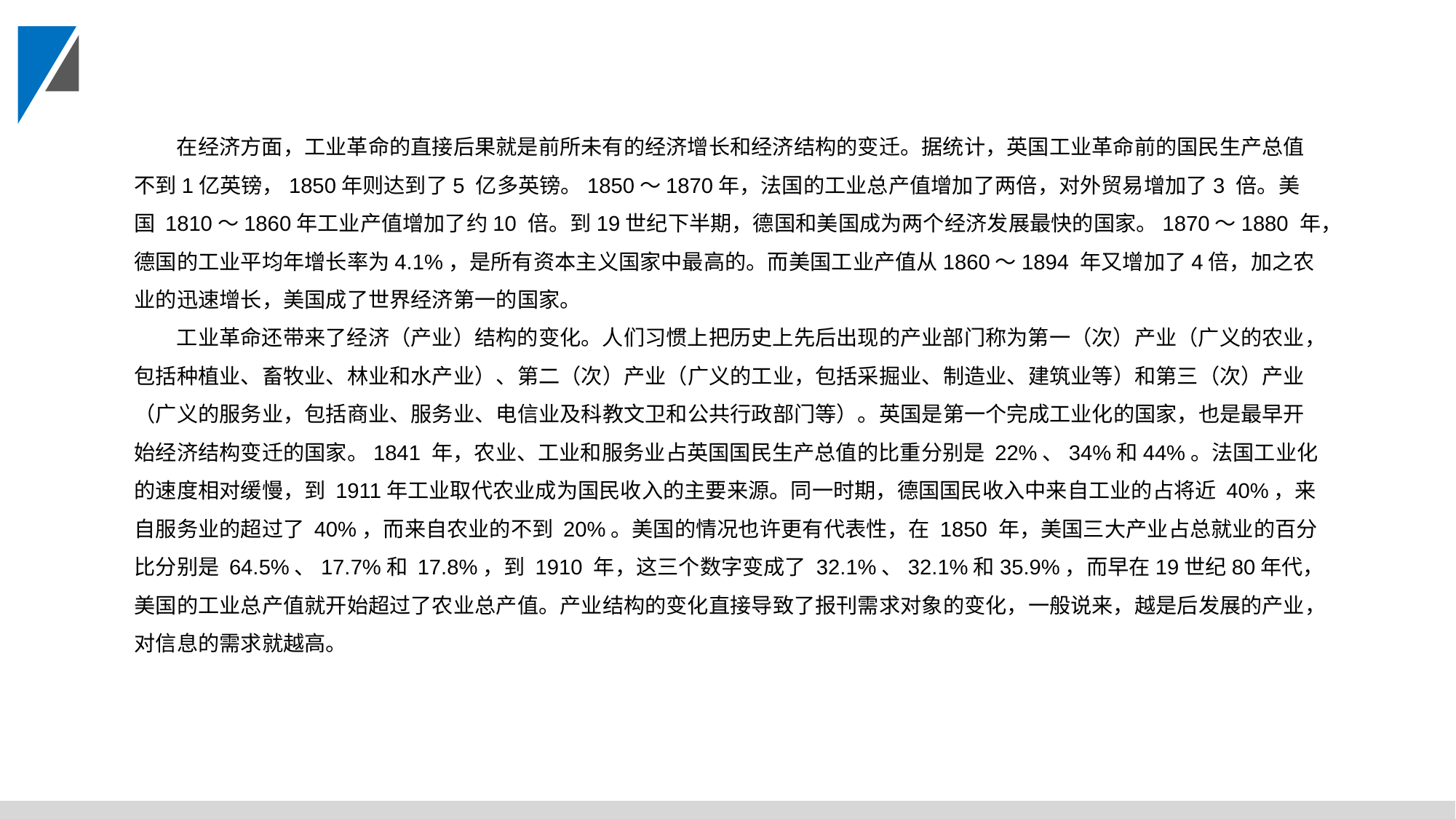

在经济方面，工业革命的直接后果就是前所未有的经济增长和经济结构的变迁。据统计，英国工业革命前的国民生产总值不到1亿英镑，1850年则达到了5 亿多英镑。1850～1870年，法国的工业总产值增加了两倍，对外贸易增加了3 倍。美国 1810～1860年工业产值增加了约10 倍。到19世纪下半期，德国和美国成为两个经济发展最快的国家。1870～1880 年，德国的工业平均年增长率为4.1%，是所有资本主义国家中最高的。而美国工业产值从1860～1894 年又增加了4倍，加之农业的迅速增长，美国成了世界经济第一的国家。
工业革命还带来了经济（产业）结构的变化。人们习惯上把历史上先后出现的产业部门称为第一（次）产业（广义的农业，包括种植业、畜牧业、林业和水产业）、第二（次）产业（广义的工业，包括采掘业、制造业、建筑业等）和第三（次）产业（广义的服务业，包括商业、服务业、电信业及科教文卫和公共行政部门等）。英国是第一个完成工业化的国家，也是最早开始经济结构变迁的国家。1841 年，农业、工业和服务业占英国国民生产总值的比重分别是 22%、34%和44%。法国工业化的速度相对缓慢，到 1911年工业取代农业成为国民收入的主要来源。同一时期，德国国民收入中来自工业的占将近 40%，来自服务业的超过了 40%，而来自农业的不到 20%。美国的情况也许更有代表性，在 1850 年，美国三大产业占总就业的百分比分别是 64.5%、17.7%和 17.8%，到 1910 年，这三个数字变成了 32.1%、32.1%和35.9%，而早在19世纪80年代，美国的工业总产值就开始超过了农业总产值。产业结构的变化直接导致了报刊需求对象的变化，一般说来，越是后发展的产业，对信息的需求就越高。